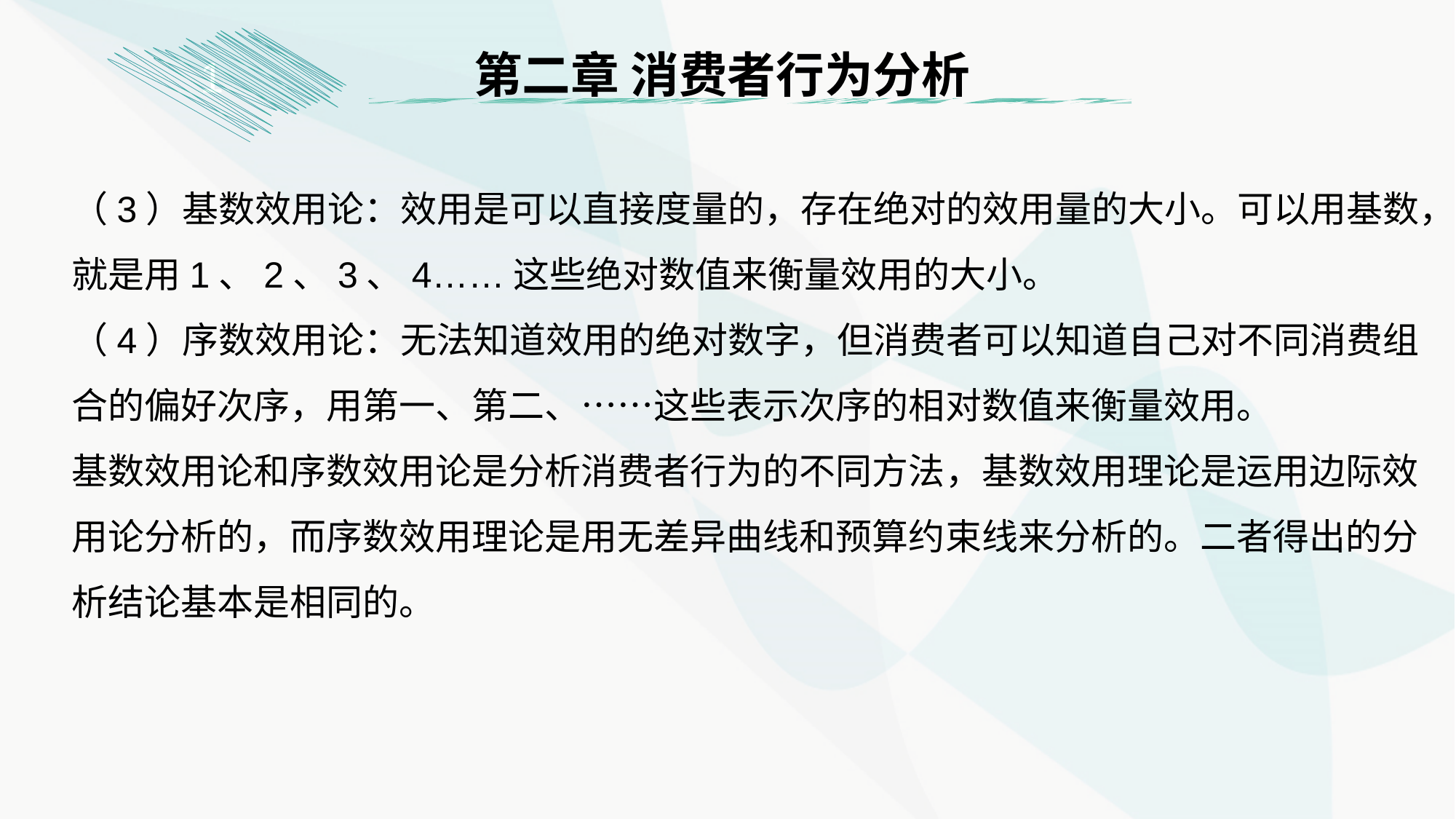

第二章 消费者行为分析
1
（3）基数效用论：效用是可以直接度量的，存在绝对的效用量的大小。可以用基数，就是用1、2、3、4……这些绝对数值来衡量效用的大小。
（4）序数效用论：无法知道效用的绝对数字，但消费者可以知道自己对不同消费组合的偏好次序，用第一、第二、……这些表示次序的相对数值来衡量效用。
基数效用论和序数效用论是分析消费者行为的不同方法，基数效用理论是运用边际效用论分析的，而序数效用理论是用无差异曲线和预算约束线来分析的。二者得出的分析结论基本是相同的。